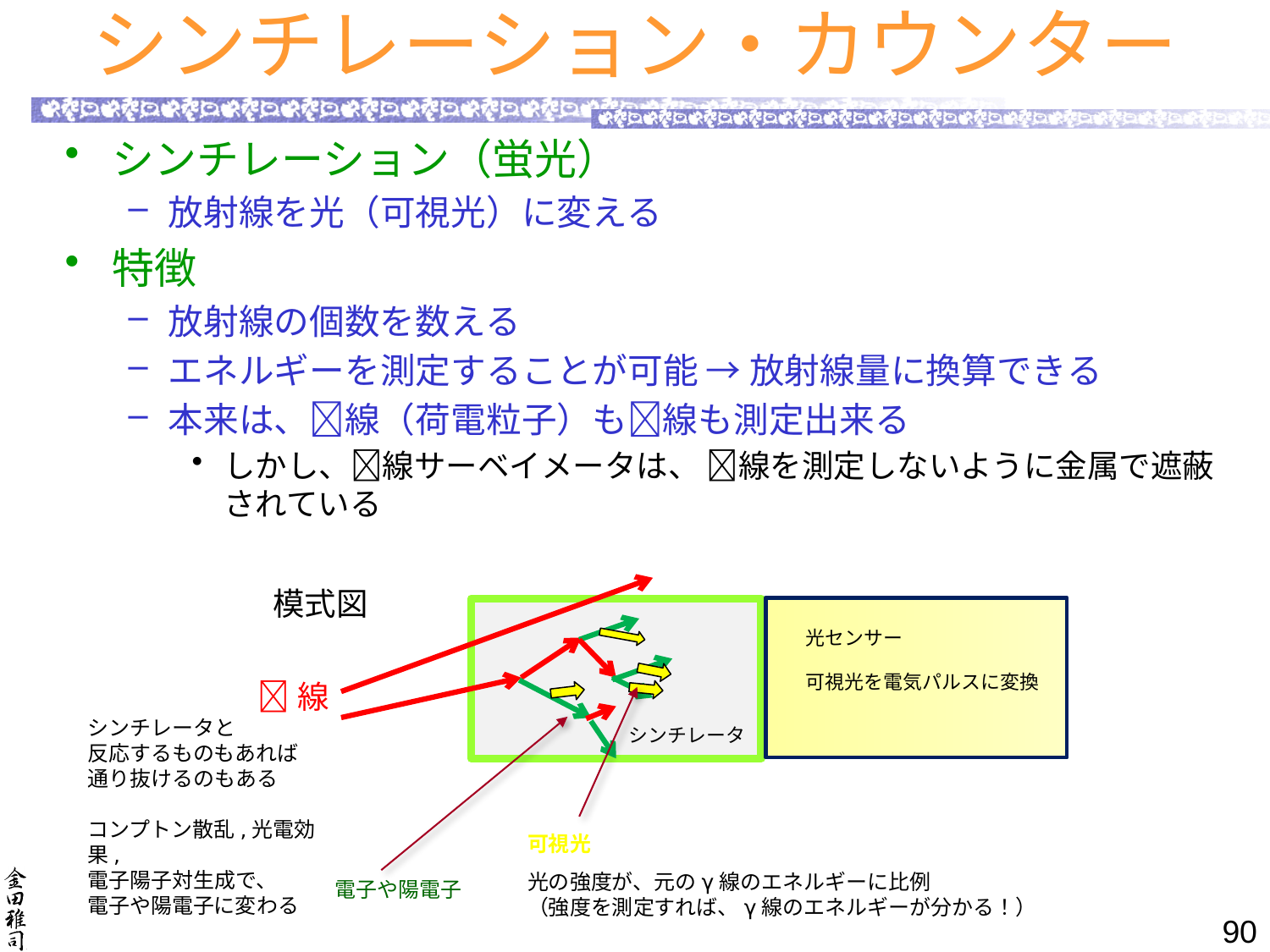

# シンチレーション・カウンター
シンチレーション（蛍光）
放射線を光（可視光）に変える
特徴
放射線の個数を数える
エネルギーを測定することが可能 → 放射線量に換算できる
本来は、β線（荷電粒子）もγ線も測定出来る
しかし、γ線サーベイメータは、 β線を測定しないように金属で遮蔽されている
模式図

光センサー

可視光を電気パルスに変換
γ線
シンチレータと
反応するものもあれば
通り抜けるのもある

コンプトン散乱,光電効果,
電子陽子対生成で、
電子や陽電子に変わる

シンチレータ
可視光

光の強度が、元のγ線のエネルギーに比例
（強度を測定すれば、γ線のエネルギーが分かる！）
電子や陽電子
90